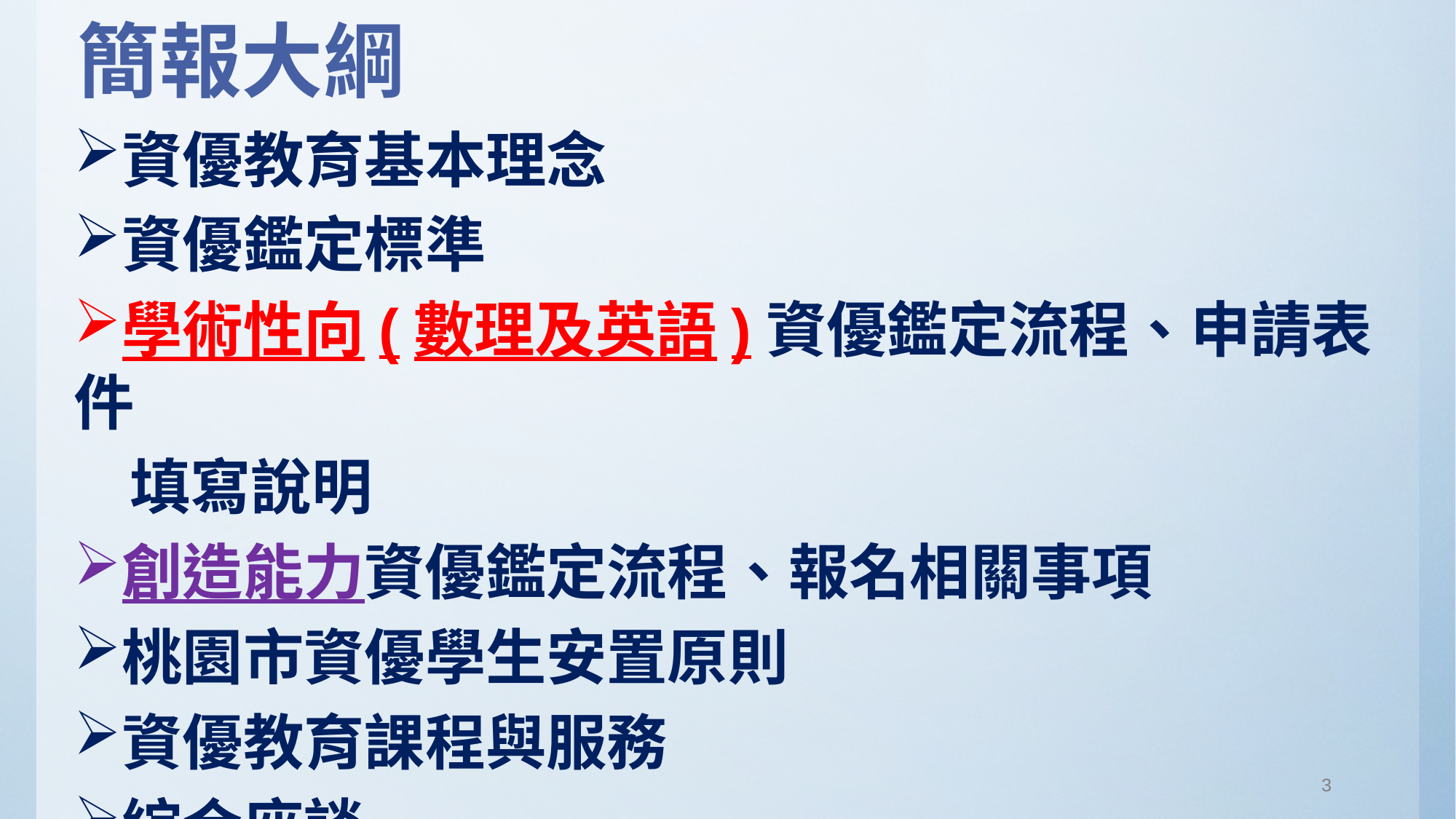

# 簡報大綱

資優教育基本理念
資優鑑定標準
學術性向(數理及英語)資優鑑定流程、申請表件
   填寫說明
創造能力資優鑑定流程、報名相關事項
桃園市資優學生安置原則
資優教育課程與服務
綜合座談

3